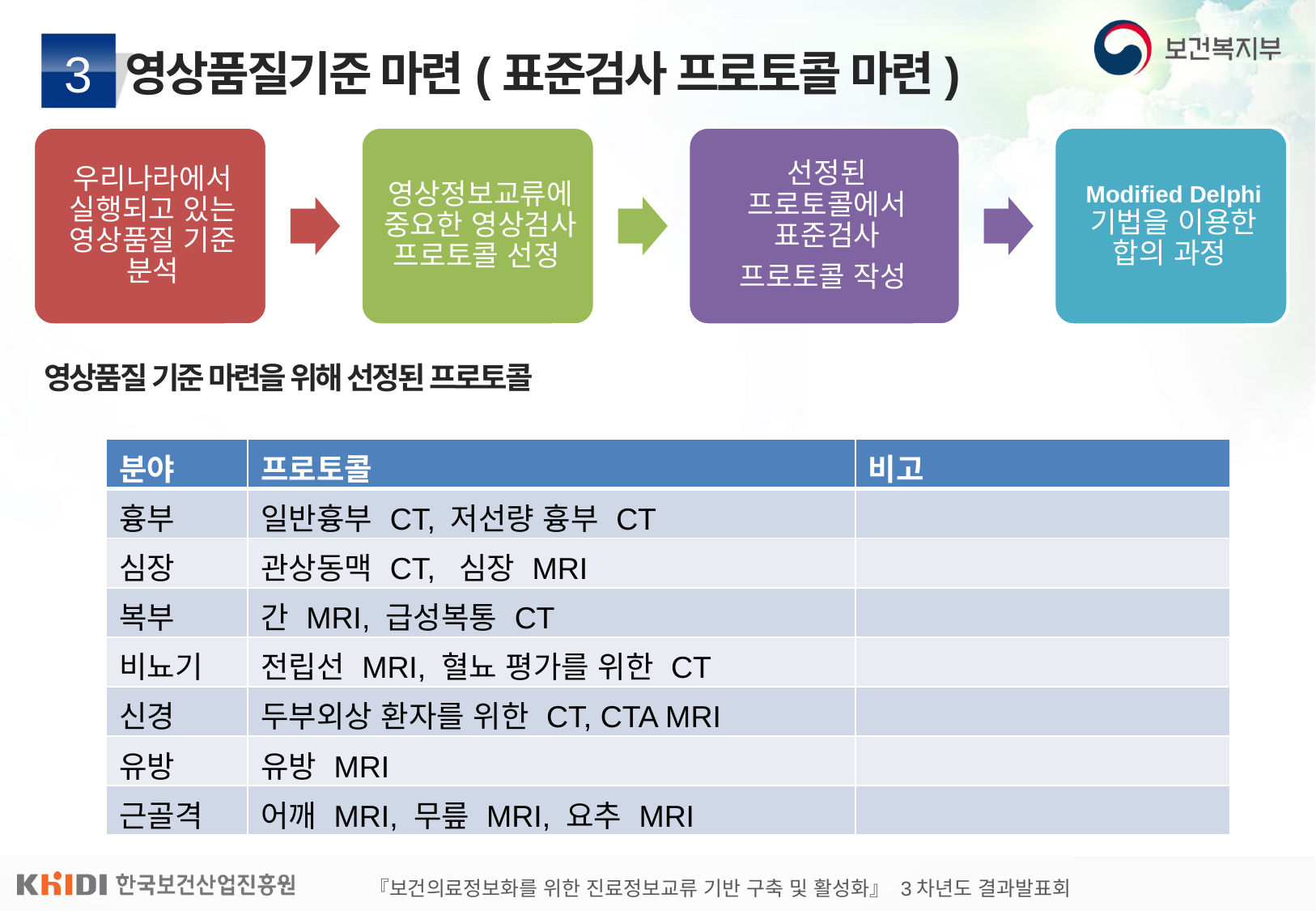

# 영상품질기준 마련(표준검사 프로토콜 마련)
3
우리나라에서 실행되고 있는 영상품질 기준 분석

영상정보교류에 중요한 영상검사 프로토콜 선정

선정된 프로토콜에서 표준검사
프로토콜 작성

Modified Delphi 기법을 이용한 합의 과정

영상품질 기준 마련을 위해 선정된 프로토콜
| 분야 | 프로토콜 | 비고 |
| --- | --- | --- |
| 흉부 | 일반흉부 CT, 저선량 흉부 CT |  |
| 심장 | 관상동맥 CT, 심장 MRI |  |
| 복부 | 간 MRI, 급성복통 CT |  |
| 비뇨기 | 전립선 MRI, 혈뇨 평가를 위한 CT |  |
| 신경 | 두부외상 환자를 위한 CT, CTA MRI |  |
| 유방 | 유방 MRI |  |
| 근골격 | 어깨 MRI, 무릎 MRI, 요추 MRI |  |